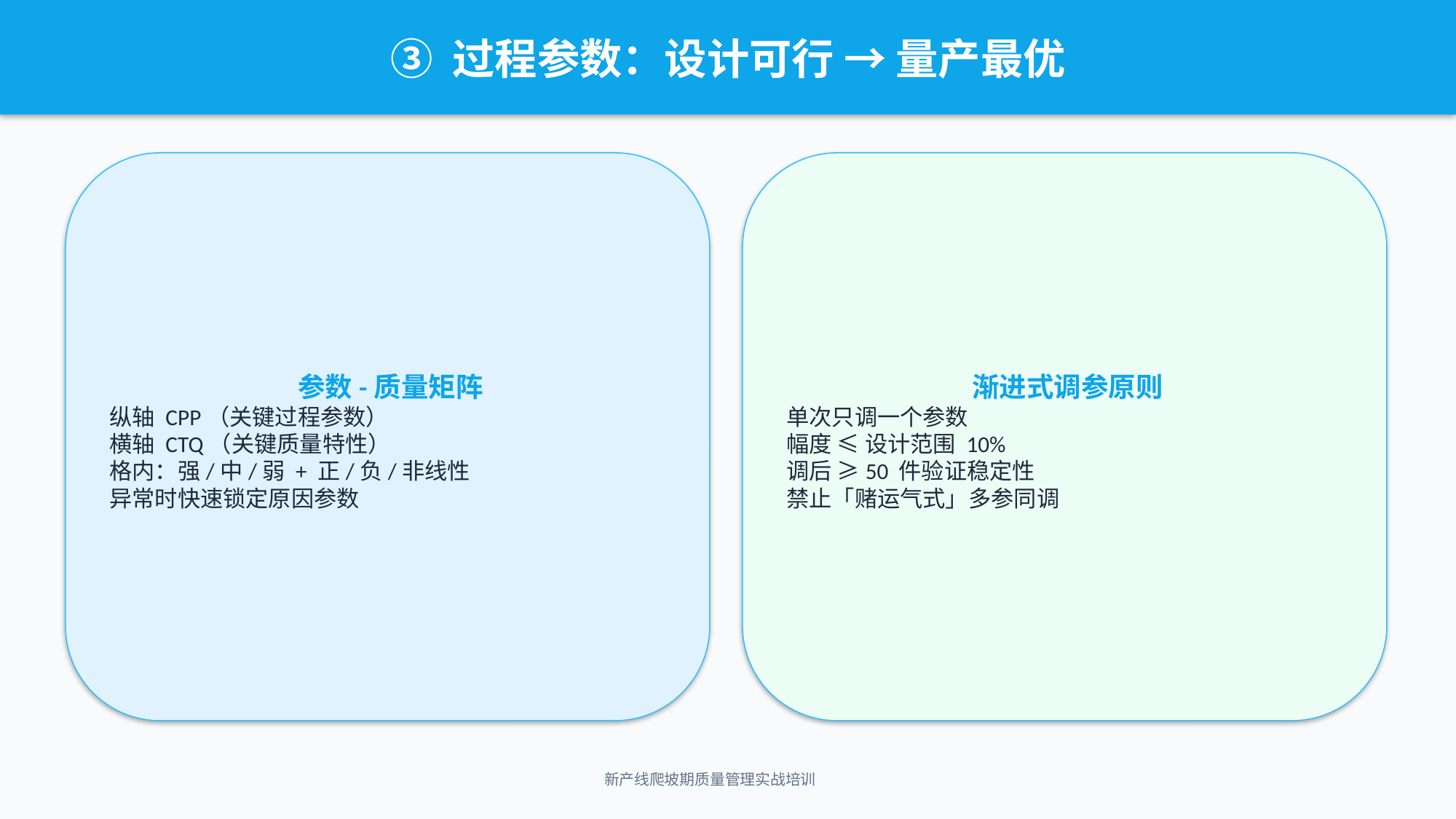

③ 过程参数：设计可行 → 量产最优
参数-质量矩阵
纵轴 CPP（关键过程参数）
横轴 CTQ（关键质量特性）
格内：强/中/弱 + 正/负/非线性
异常时快速锁定原因参数
渐进式调参原则
单次只调一个参数
幅度 ≤ 设计范围 10%
调后 ≥50 件验证稳定性
禁止「赌运气式」多参同调
新产线爬坡期质量管理实战培训